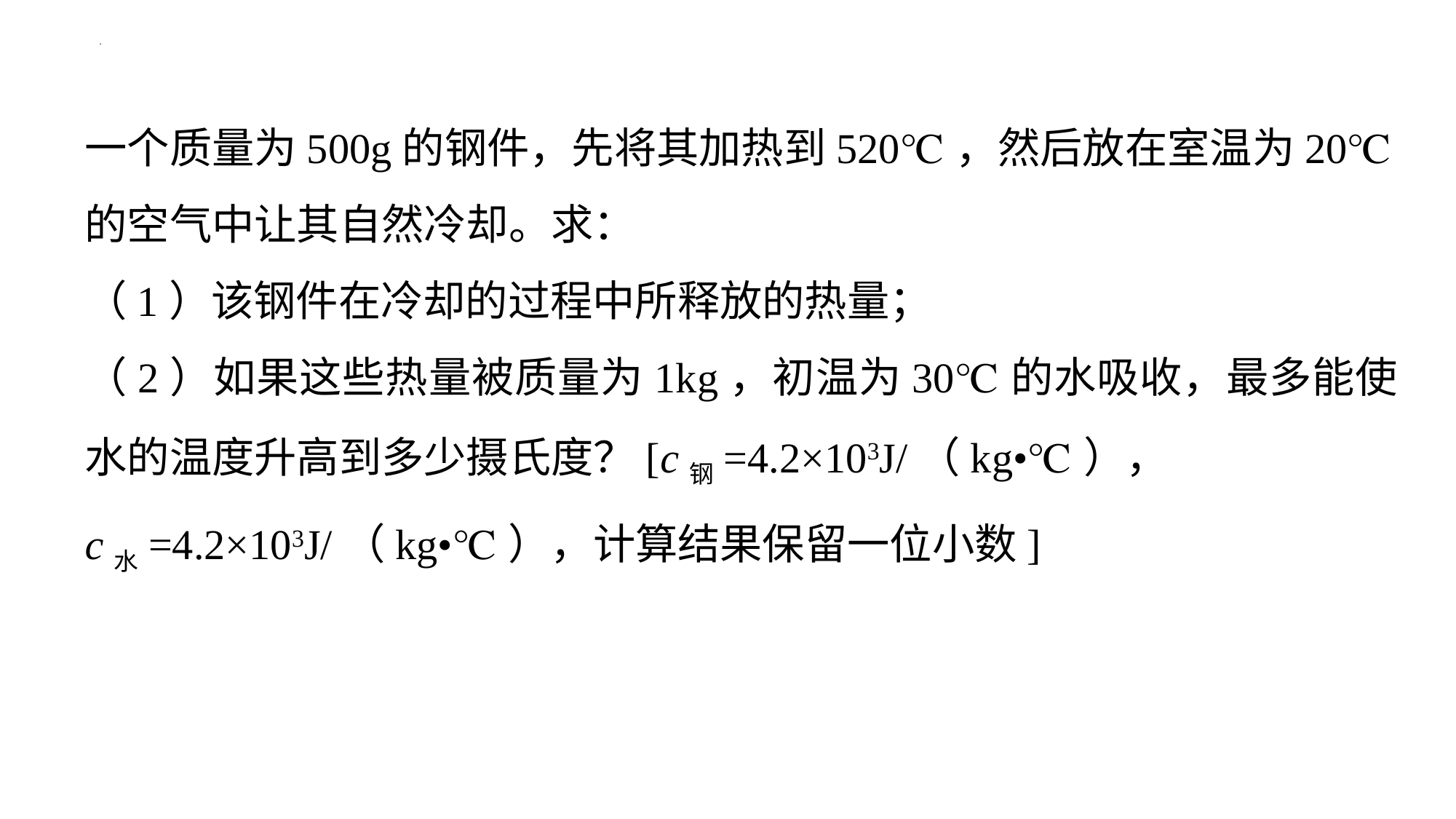

一个质量为500g的钢件，先将其加热到520℃，然后放在室温为20℃的空气中让其自然冷却。求：
（1）该钢件在冷却的过程中所释放的热量；
（2）如果这些热量被质量为1kg，初温为30℃的水吸收，最多能使水的温度升高到多少摄氏度？[c钢=4.2×103J/（kg•℃），
c水=4.2×103J/（kg•℃），计算结果保留一位小数]